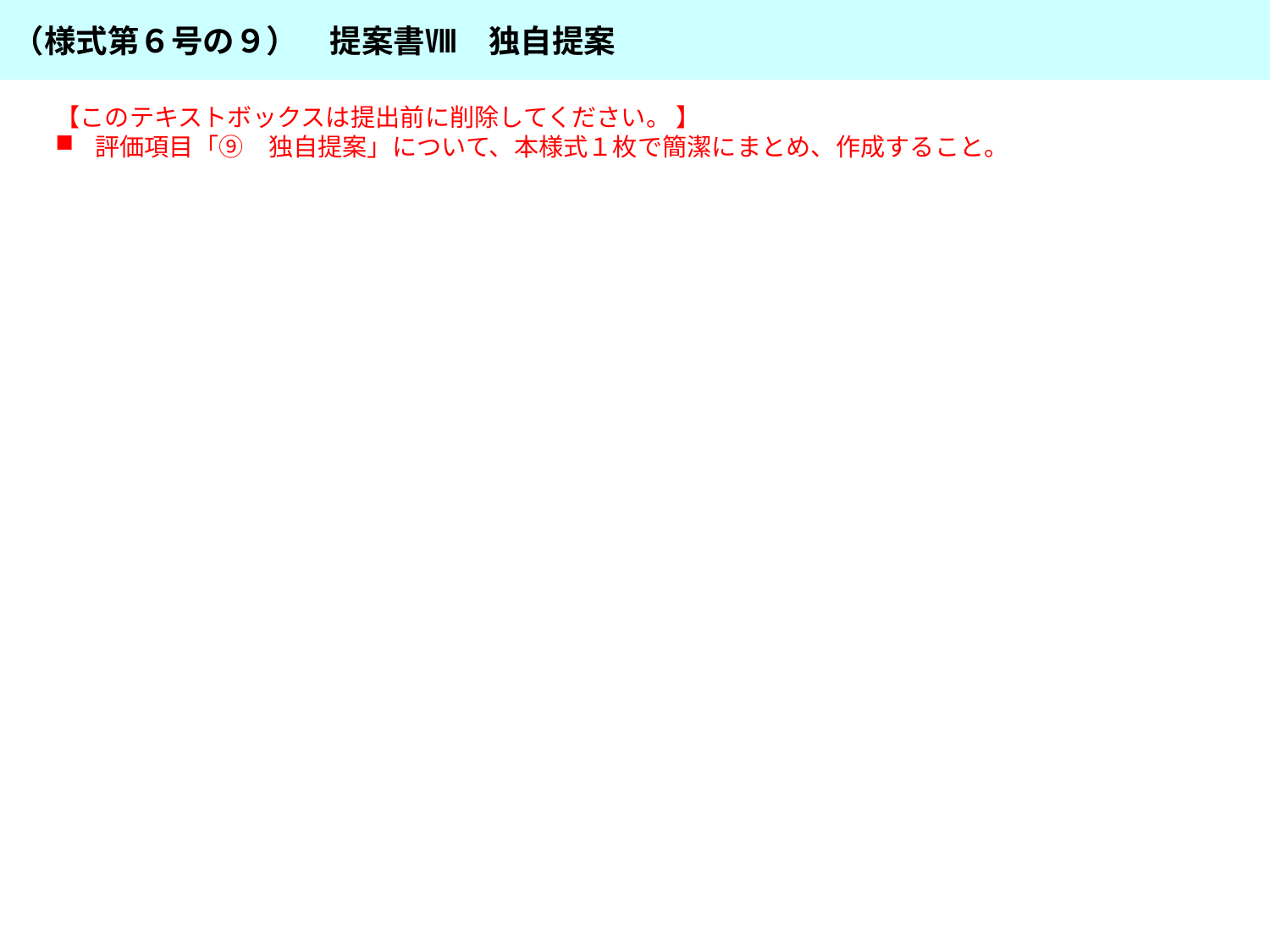

（様式第６号の９）　提案書Ⅷ　独自提案
【このテキストボックスは提出前に削除してください。 】
評価項目「⑨　独自提案」について、本様式１枚で簡潔にまとめ、作成すること。